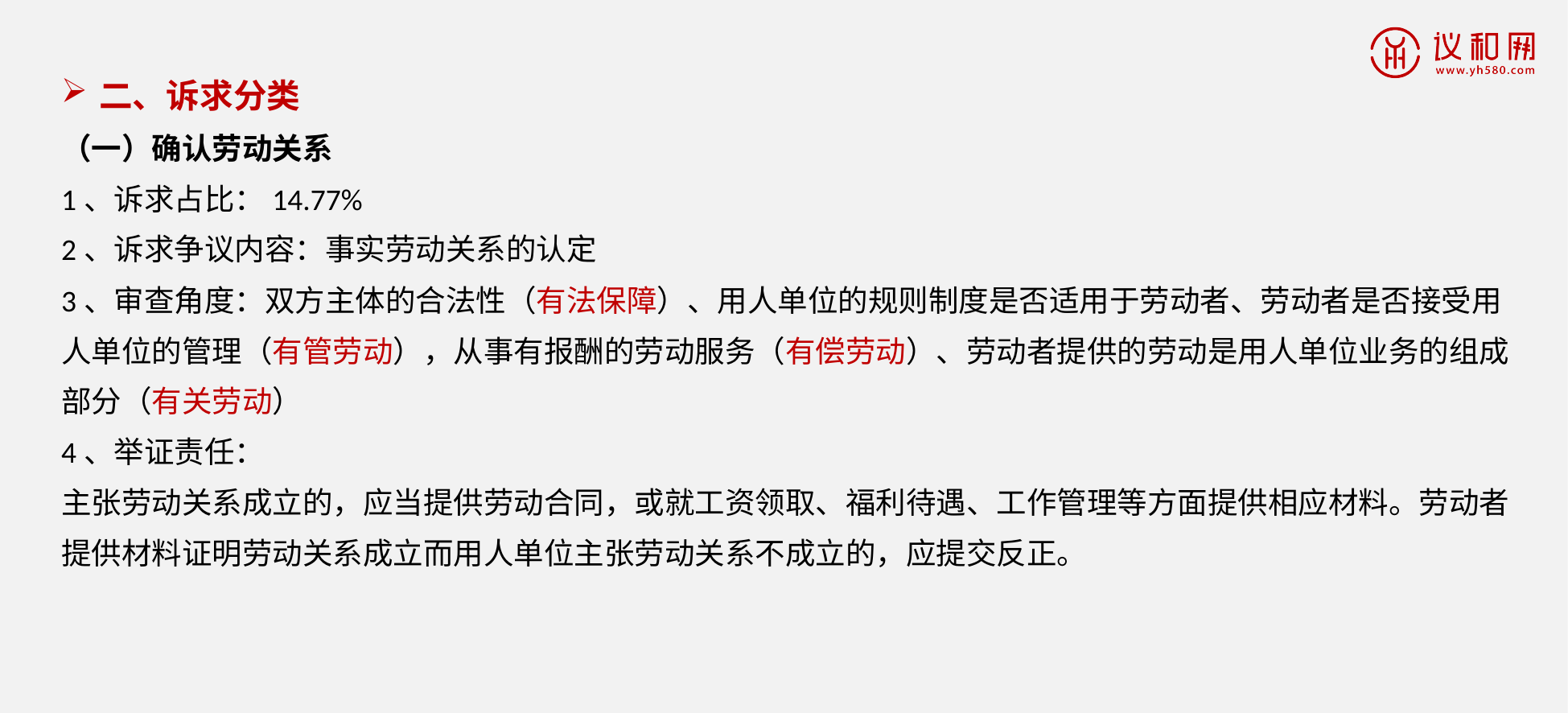

二、诉求分类
（一）确认劳动关系
1、诉求占比：14.77%
2、诉求争议内容：事实劳动关系的认定
3、审查角度：双方主体的合法性（有法保障）、用人单位的规则制度是否适用于劳动者、劳动者是否接受用人单位的管理（有管劳动），从事有报酬的劳动服务（有偿劳动）、劳动者提供的劳动是用人单位业务的组成部分（有关劳动）
4、举证责任：
主张劳动关系成立的，应当提供劳动合同，或就工资领取、福利待遇、工作管理等方面提供相应材料。劳动者提供材料证明劳动关系成立而用人单位主张劳动关系不成立的，应提交反正。